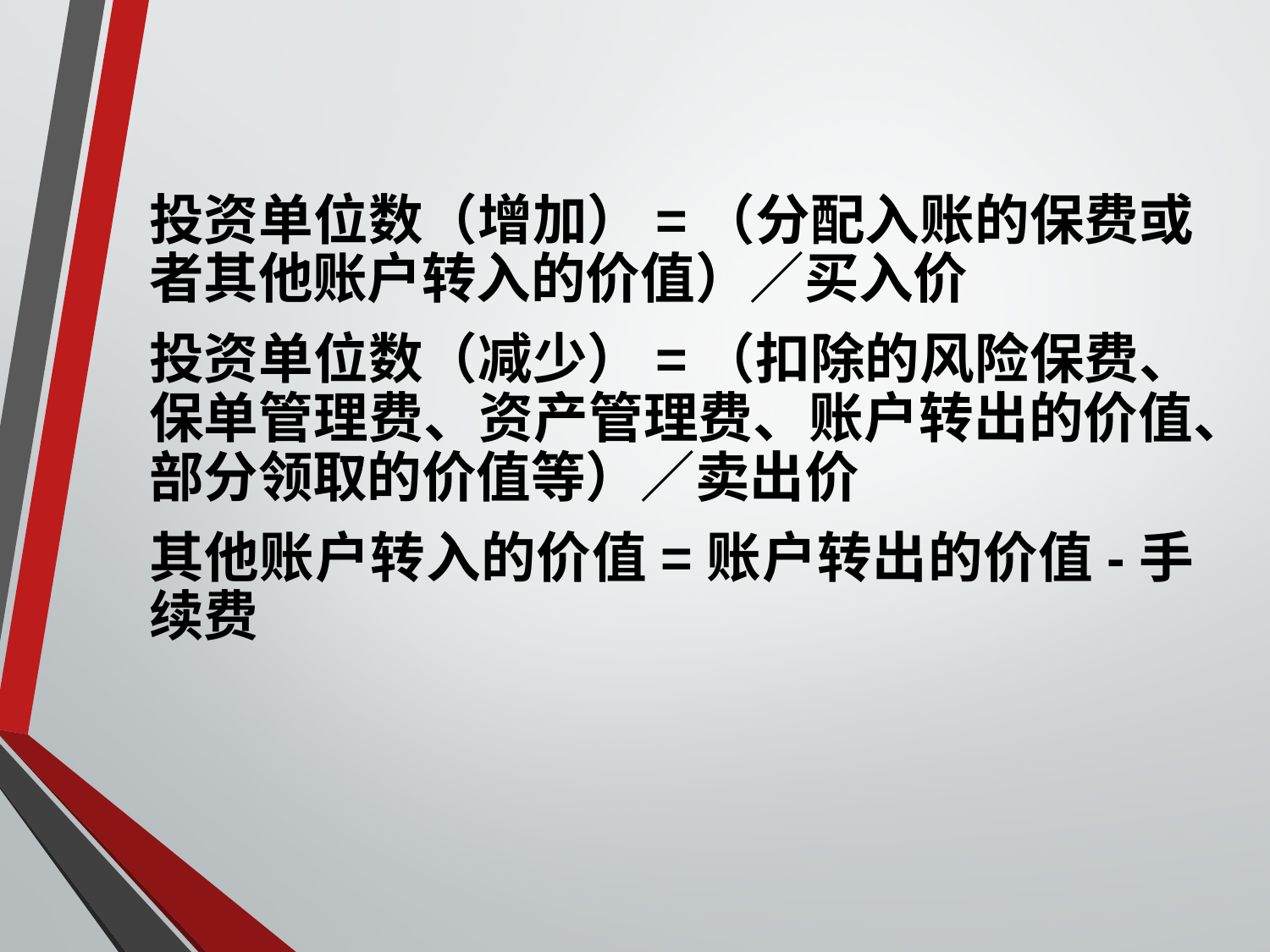

投资单位数（增加）=（分配入账的保费或者其他账户转入的价值）／买入价
投资单位数（减少）=（扣除的风险保费、保单管理费、资产管理费、账户转出的价值、部分领取的价值等）／卖出价
其他账户转入的价值=账户转出的价值-手续费